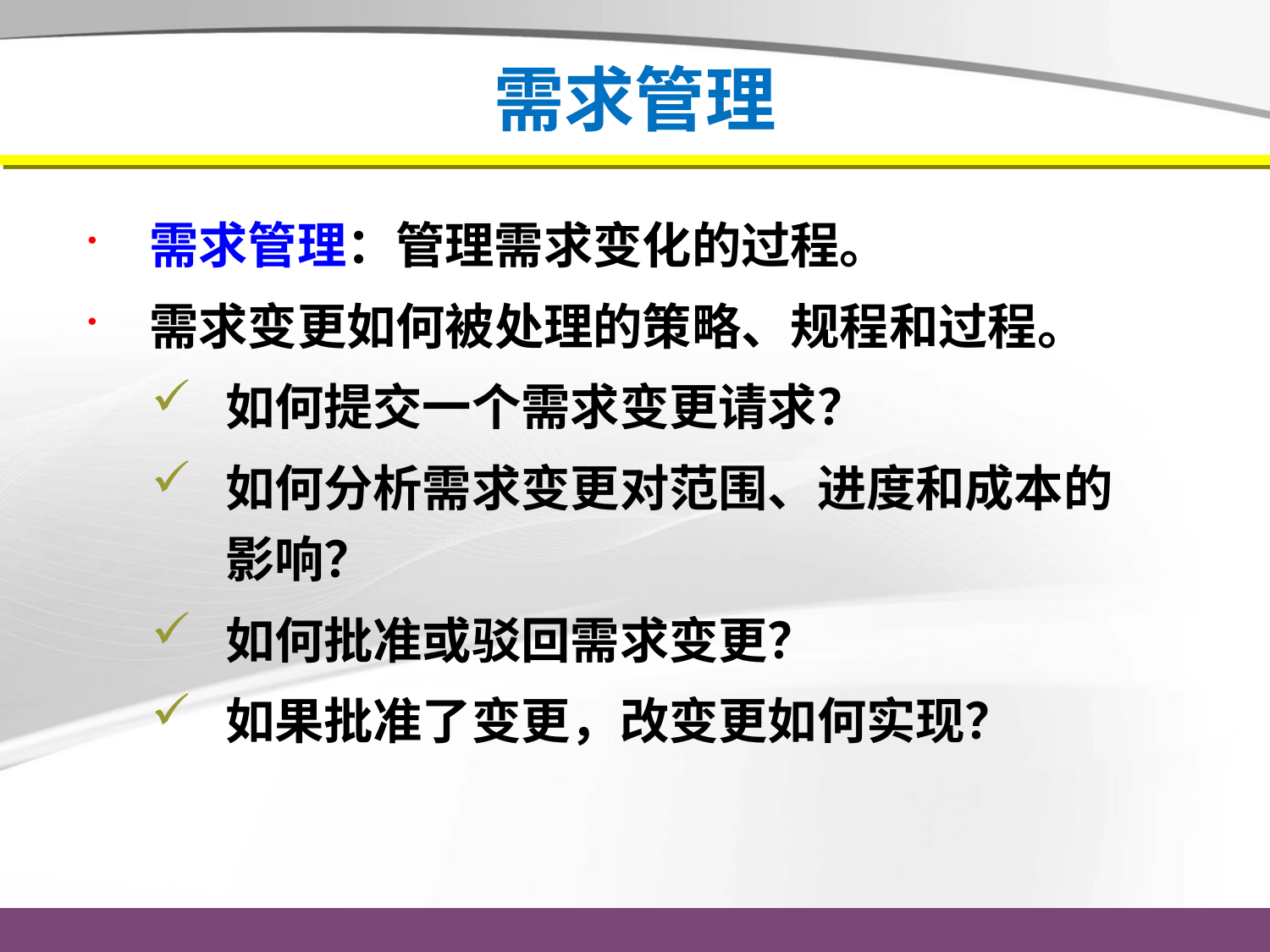

# 需求管理
需求管理：管理需求变化的过程。
需求变更如何被处理的策略、规程和过程。
如何提交一个需求变更请求？
如何分析需求变更对范围、进度和成本的影响？
如何批准或驳回需求变更？
如果批准了变更，改变更如何实现？